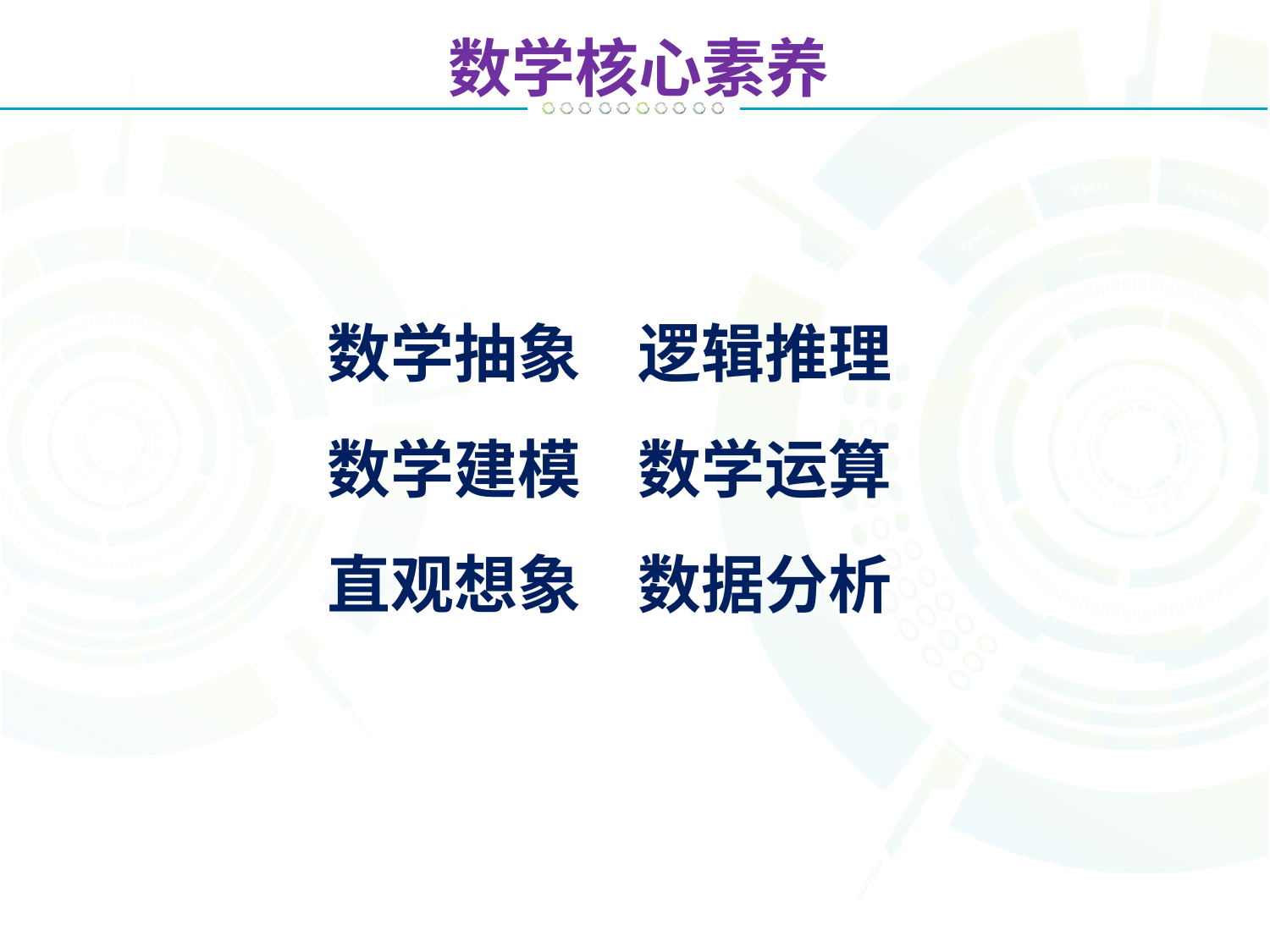

# 数学核心素养
数学抽象    逻辑推理
数学建模    数学运算
直观想象    数据分析